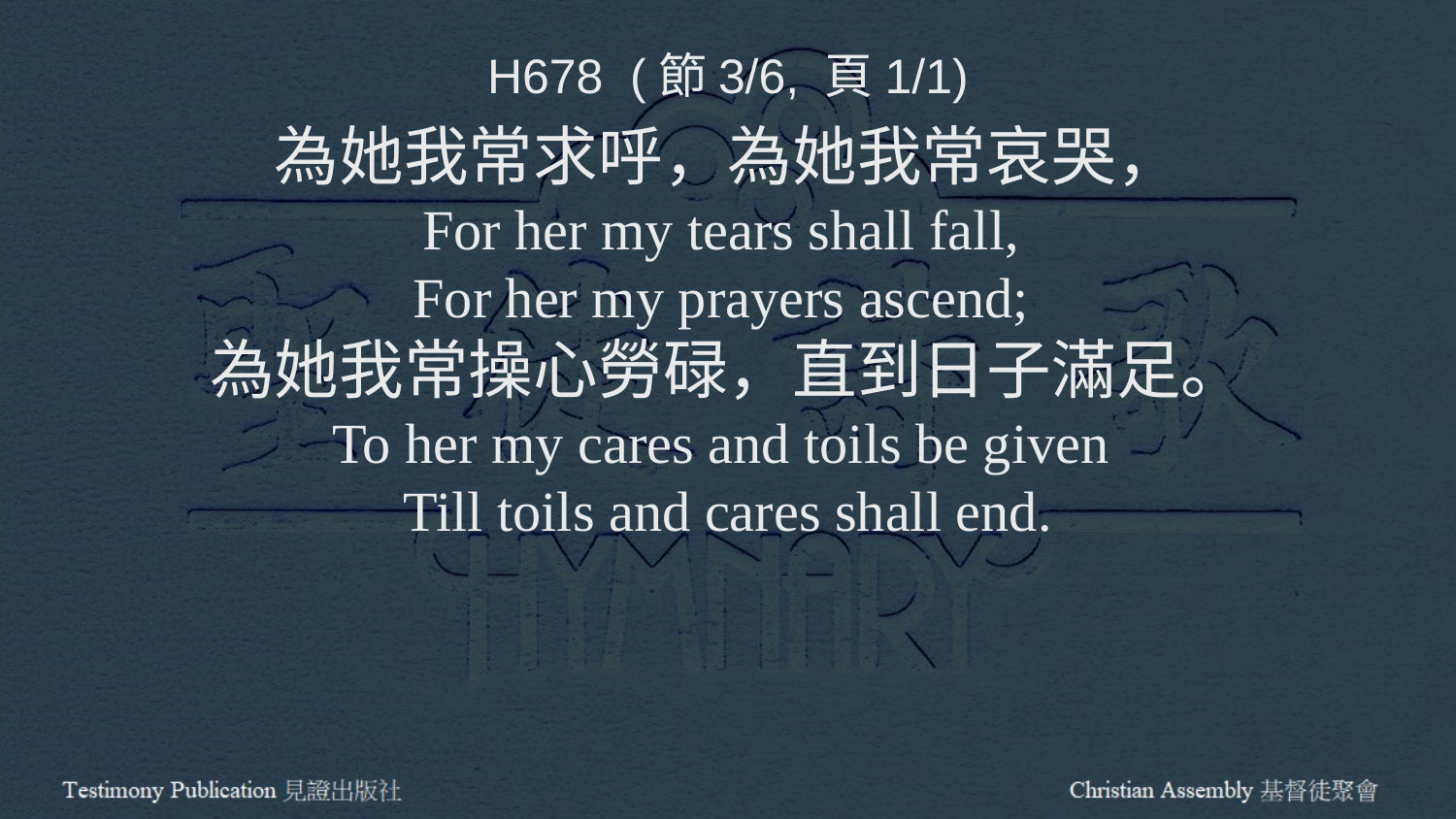

H678  (節3/6, 頁1/1)
為她我常求呼，為她我常哀哭，
For her my tears shall fall,
For her my prayers ascend;
為她我常操心勞碌，直到日子滿足。
To her my cares and toils be given
Till toils and cares shall end.